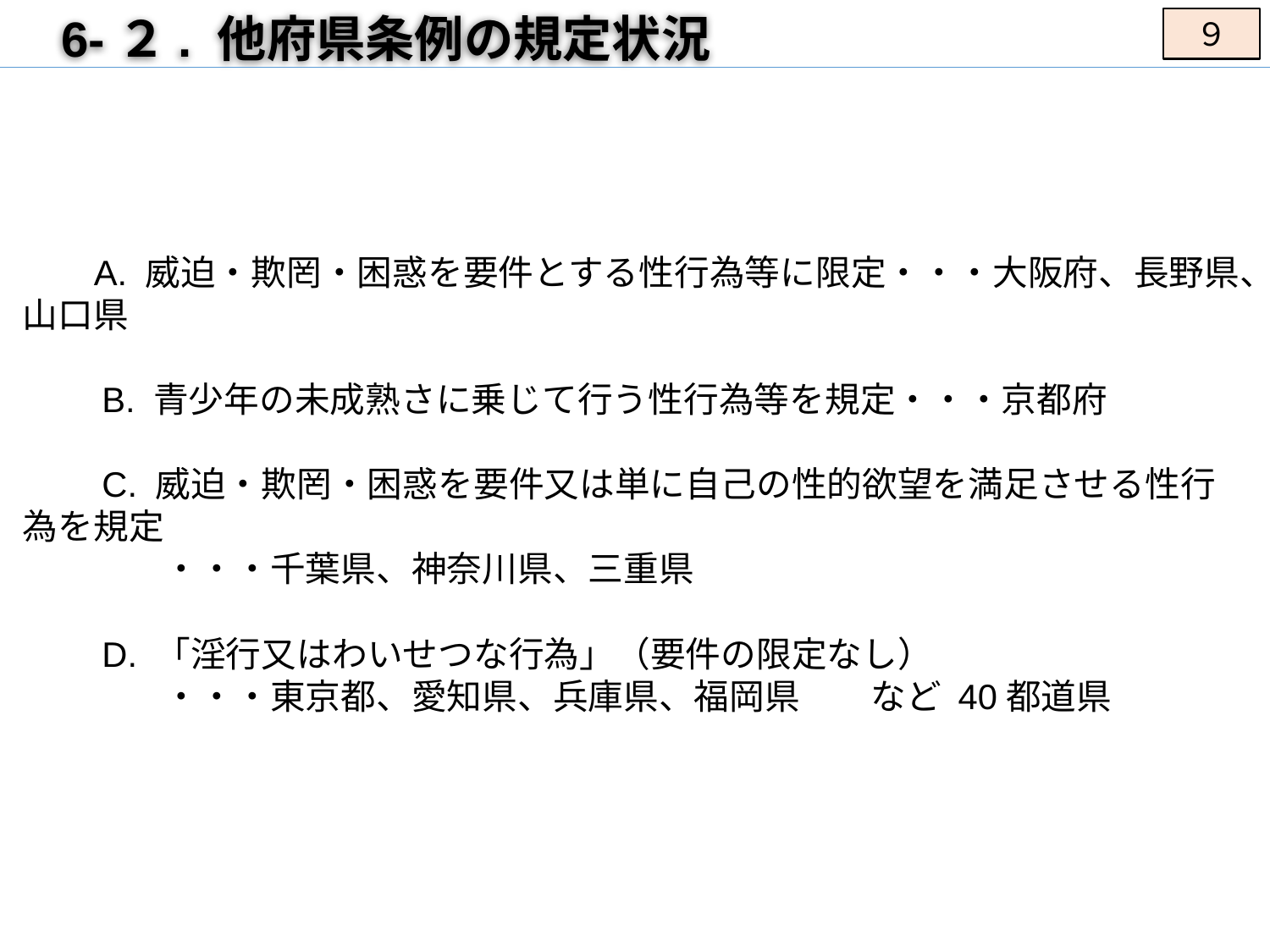

6-２. 他府県条例の規定状況
９

　　A. 威迫・欺罔・困惑を要件とする性行為等に限定・・・大阪府、長野県、山口県

　　B. 青少年の未成熟さに乗じて行う性行為等を規定・・・京都府

　　C. 威迫・欺罔・困惑を要件又は単に自己の性的欲望を満足させる性行為を規定
　　　　・・・千葉県、神奈川県、三重県

　　D. 「淫行又はわいせつな行為」（要件の限定なし）
　　　　・・・東京都、愛知県、兵庫県、福岡県　　など 40都道県